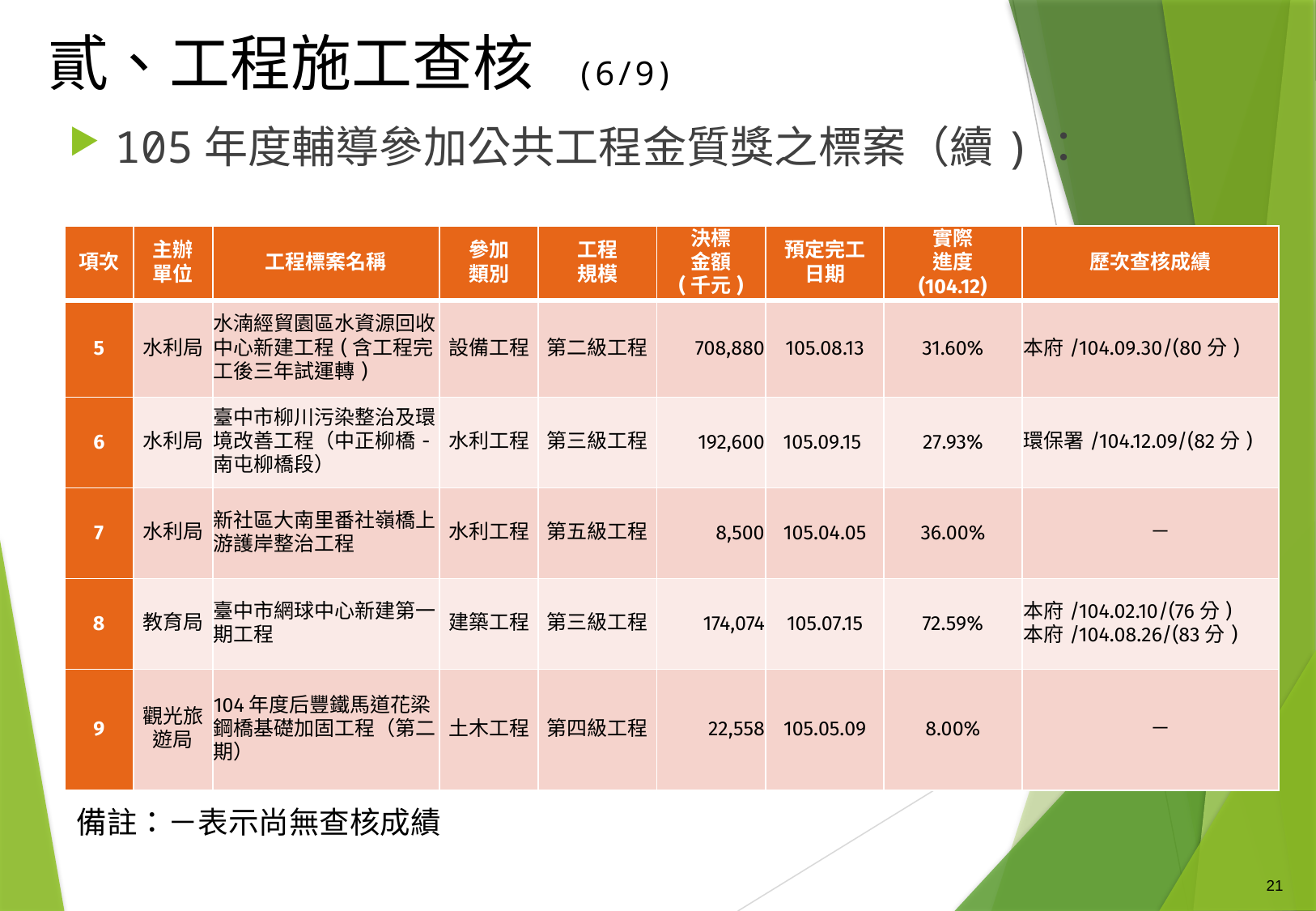

# 貳、工程施工查核  (6/9)
105年度輔導參加公共工程金質獎之標案（續)：

| 項次 | 主辦 單位 | 工程標案名稱 | 參加 類別 | 工程 規模 | 決標 金額 (千元) | 預定完工 日期 | 實際 進度 (104.12) | 歷次查核成績 |
| --- | --- | --- | --- | --- | --- | --- | --- | --- |
| 5 | 水利局 | 水湳經貿園區水資源回收中心新建工程(含工程完工後三年試運轉) | 設備工程 | 第二級工程 | 708,880 | 105.08.13 | 31.60% | 本府/104.09.30/(80分) |
| 6 | 水利局 | 臺中市柳川污染整治及環境改善工程（中正柳橋-南屯柳橋段） | 水利工程 | 第三級工程 | 192,600 | 105.09.15 | 27.93% | 環保署/104.12.09/(82分) |
| 7 | 水利局 | 新社區大南里番社嶺橋上游護岸整治工程 | 水利工程 | 第五級工程 | 8,500 | 105.04.05 | 36.00% | － |
| 8 | 教育局 | 臺中市網球中心新建第一期工程 | 建築工程 | 第三級工程 | 174,074 | 105.07.15 | 72.59% | 本府/104.02.10/(76分) 本府/104.08.26/(83分) |
| 9 | 觀光旅遊局 | 104年度后豐鐵馬道花梁鋼橋基礎加固工程（第二期） | 土木工程 | 第四級工程 | 22,558 | 105.05.09 | 8.00% | － |
備註：－表示尚無查核成績
21